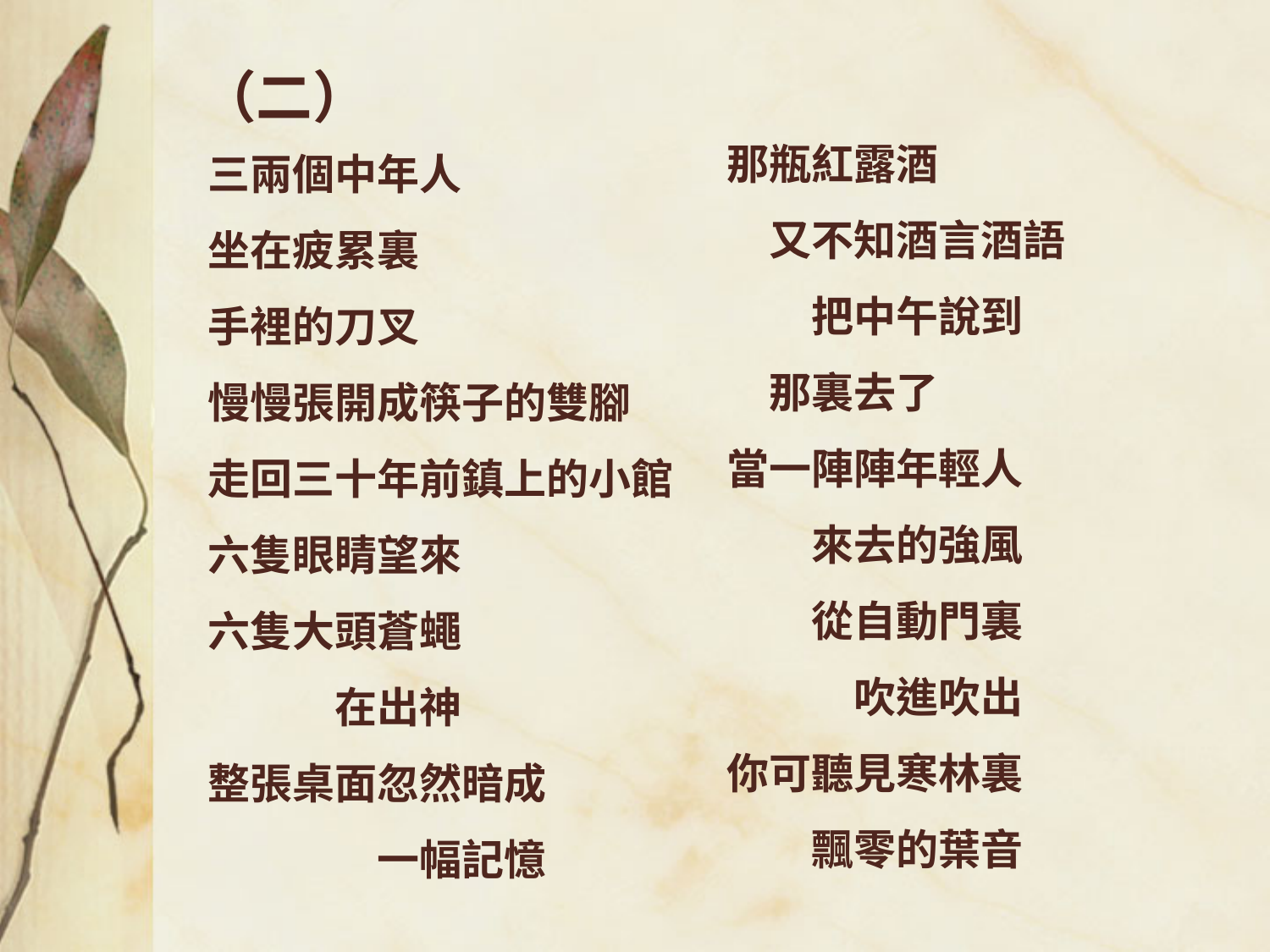

# （二）
那瓶紅露酒
　又不知酒言酒語
　　把中午說到
　那裏去了
當一陣陣年輕人
　　來去的強風
　　從自動門裏
　　　吹進吹出
你可聽見寒林裏
　　飄零的葉音

三兩個中年人
坐在疲累裏
手裡的刀叉
慢慢張開成筷子的雙腳
走回三十年前鎮上的小館
六隻眼睛望來
六隻大頭蒼蠅
　　　在出神
整張桌面忽然暗成
　　　　一幅記憶